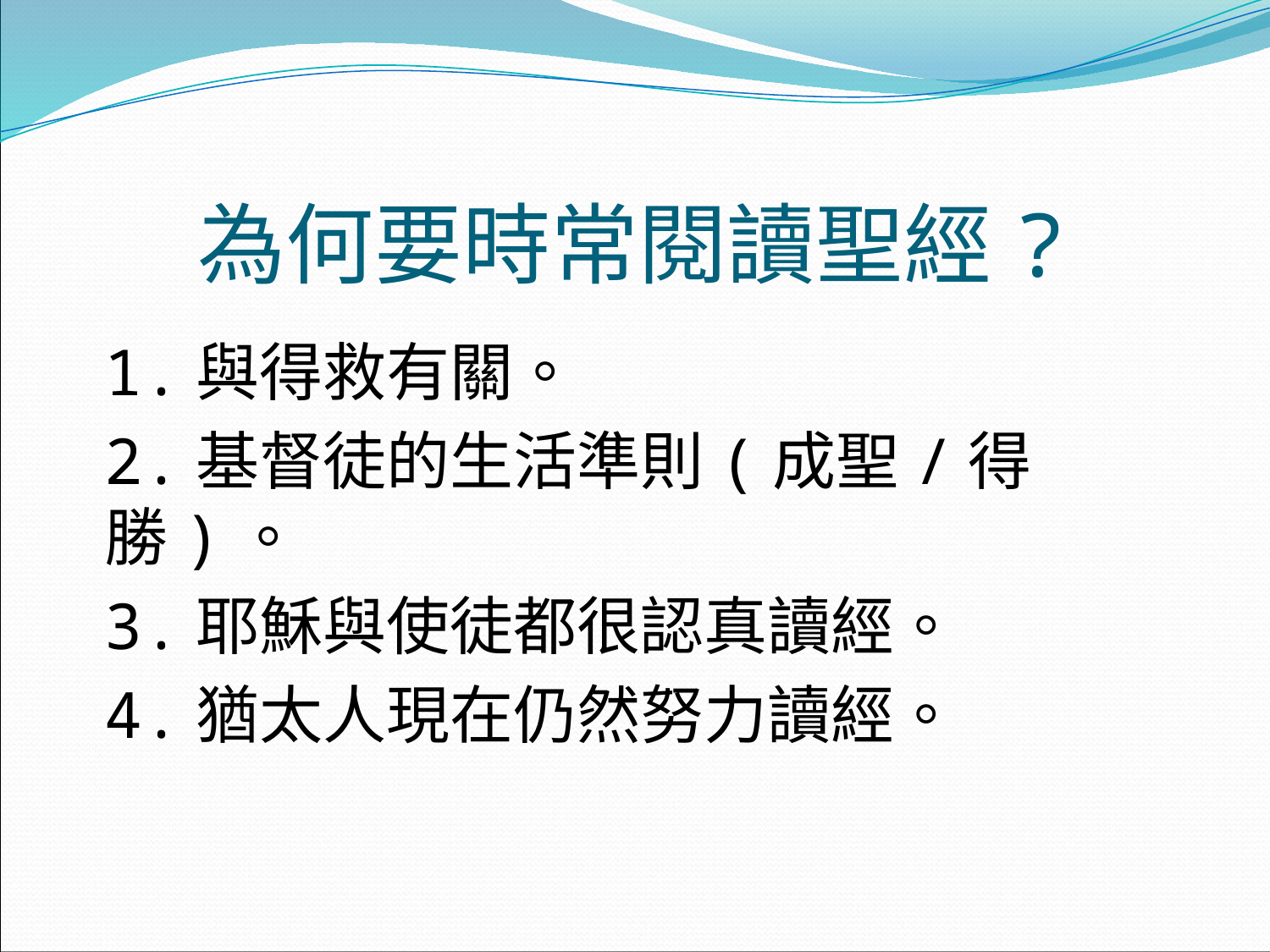

# 為何要時常閱讀聖經?
1.與得救有關。
2.基督徒的生活準則(成聖/得勝)。
3.耶穌與使徒都很認真讀經。
4.猶太人現在仍然努力讀經。